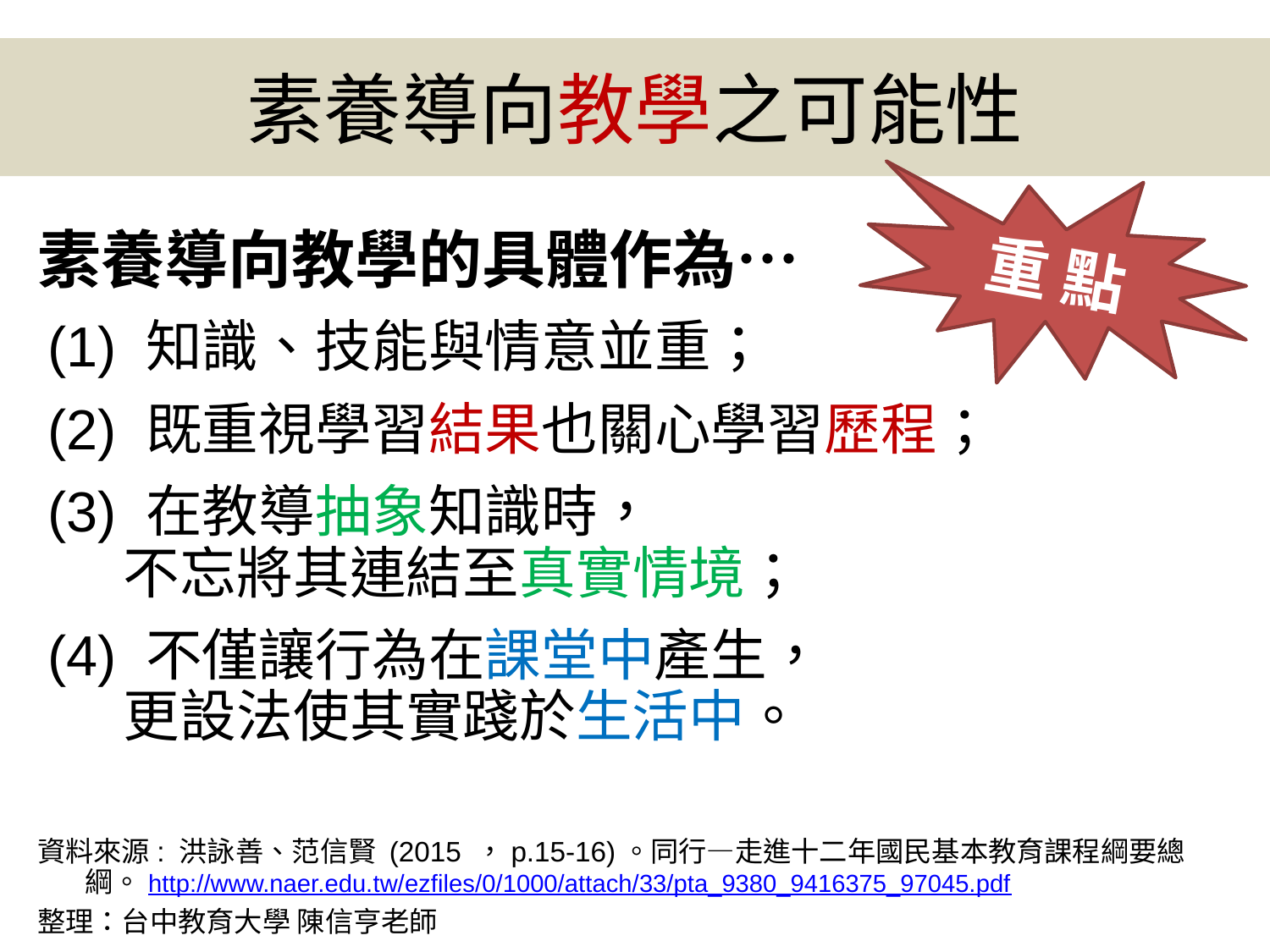

# 素養導向教學之可能性
重 點
素養導向教學的具體作為…
(1) 知識、技能與情意並重；
(2) 既重視學習結果也關心學習歷程；
(3) 在教導抽象知識時，
      不忘將其連結至真實情境；
(4) 不僅讓行為在課堂中產生，
      更設法使其實踐於生活中。

資料來源: 洪詠善、范信賢 (2015 ，p.15-16)。同行—走進十二年國民基本教育課程綱要總綱。http://www.naer.edu.tw/ezfiles/0/1000/attach/33/pta_9380_9416375_97045.pdf
整理：台中教育大學 陳信亨老師